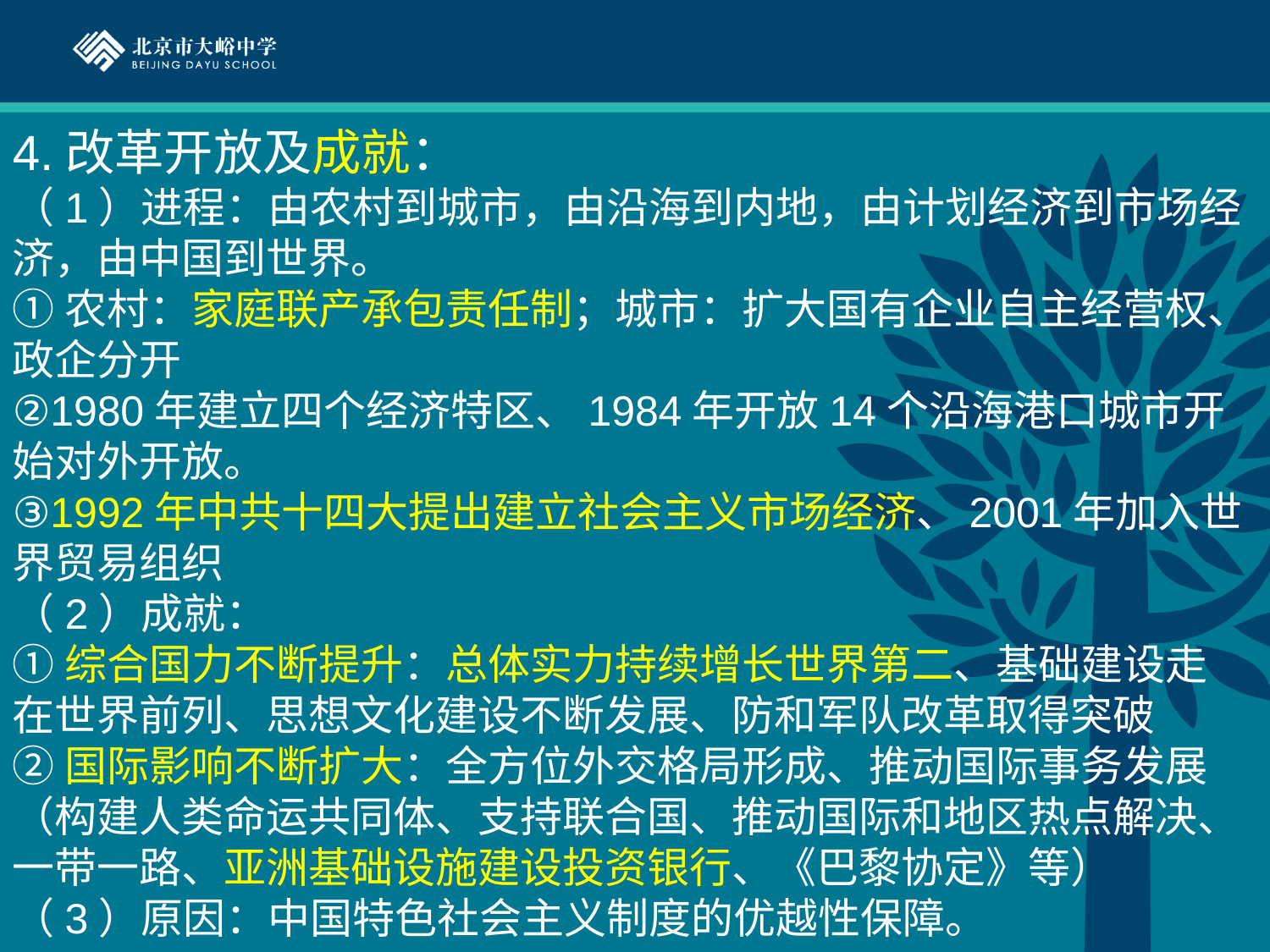

4.改革开放及成就：
（1）进程：由农村到城市，由沿海到内地，由计划经济到市场经济，由中国到世界。
①农村：家庭联产承包责任制；城市：扩大国有企业自主经营权、政企分开
②1980年建立四个经济特区、1984年开放14个沿海港口城市开始对外开放。
③1992年中共十四大提出建立社会主义市场经济、2001年加入世界贸易组织
（2）成就：
①综合国力不断提升：总体实力持续增长世界第二、基础建设走在世界前列、思想文化建设不断发展、防和军队改革取得突破
②国际影响不断扩大：全方位外交格局形成、推动国际事务发展（构建人类命运共同体、支持联合国、推动国际和地区热点解决、一带一路、亚洲基础设施建设投资银行、《巴黎协定》等）
（3）原因：中国特色社会主义制度的优越性保障。